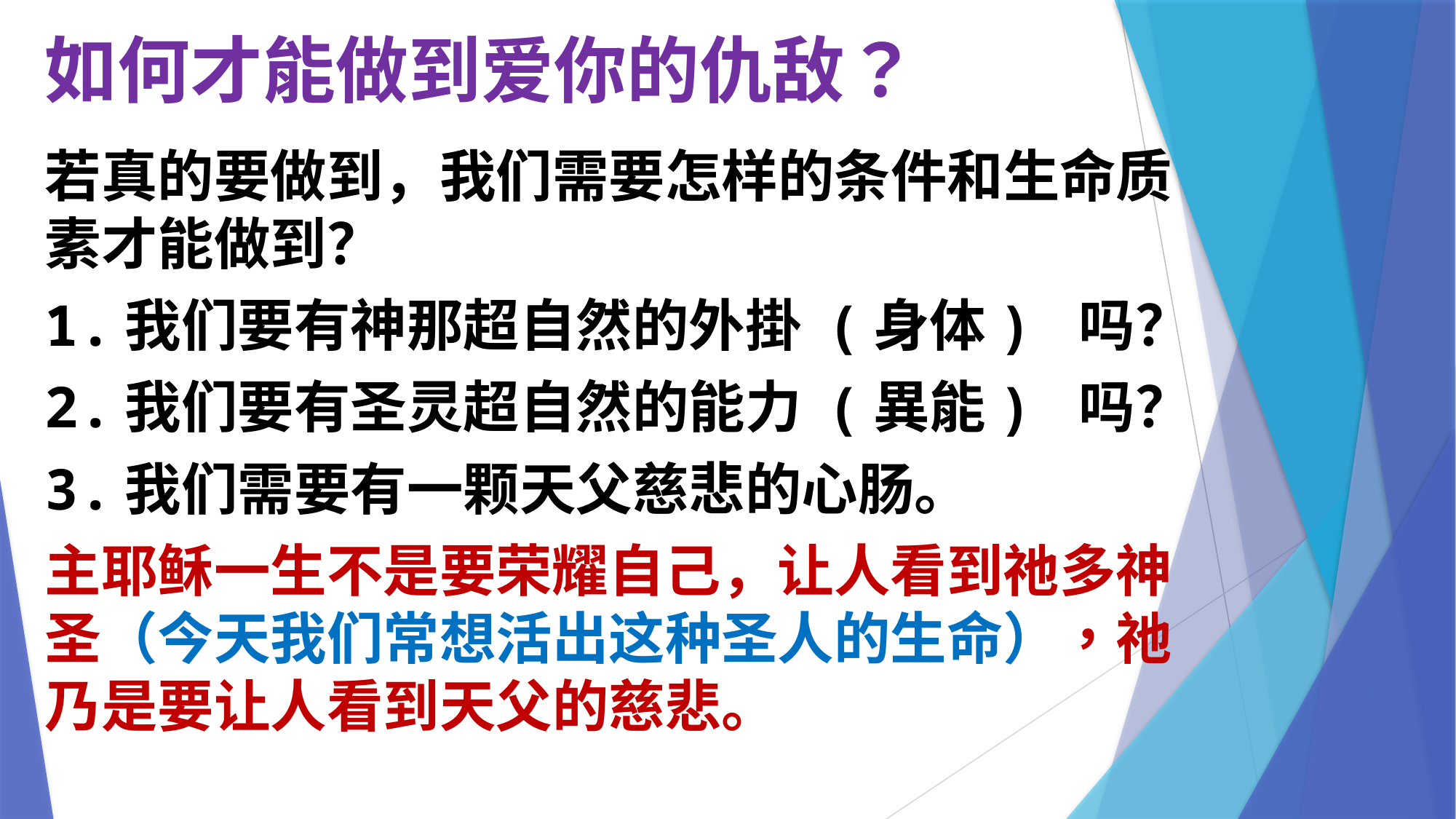

# 如何才能做到爱你的仇敌？
若真的要做到，我们需要怎样的条件和生命质素才能做到？
1.我们要有神那超自然的外掛 (身体) 吗？
2.我们要有圣灵超自然的能力 (異能) 吗？
3.我们需要有一颗天父慈悲的心肠。
主耶稣一生不是要荣耀自己，让人看到祂多神圣（今天我们常想活出这种圣人的生命），祂乃是要让人看到天父的慈悲。